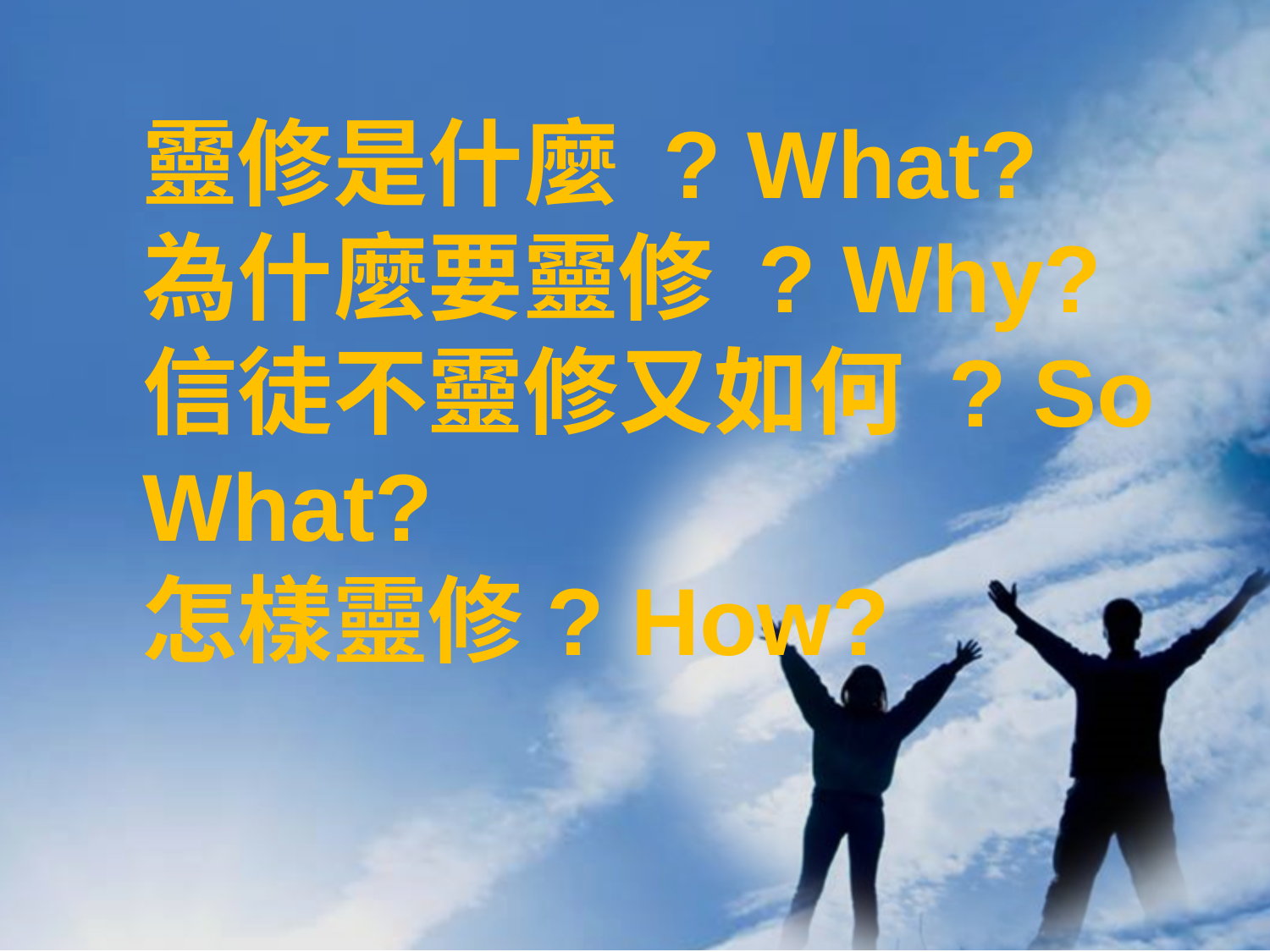

# 靈修是什麼 ? What? 為什麼要靈修 ? Why? 信徒不靈修又如何 ? So What? 怎樣靈修? How?